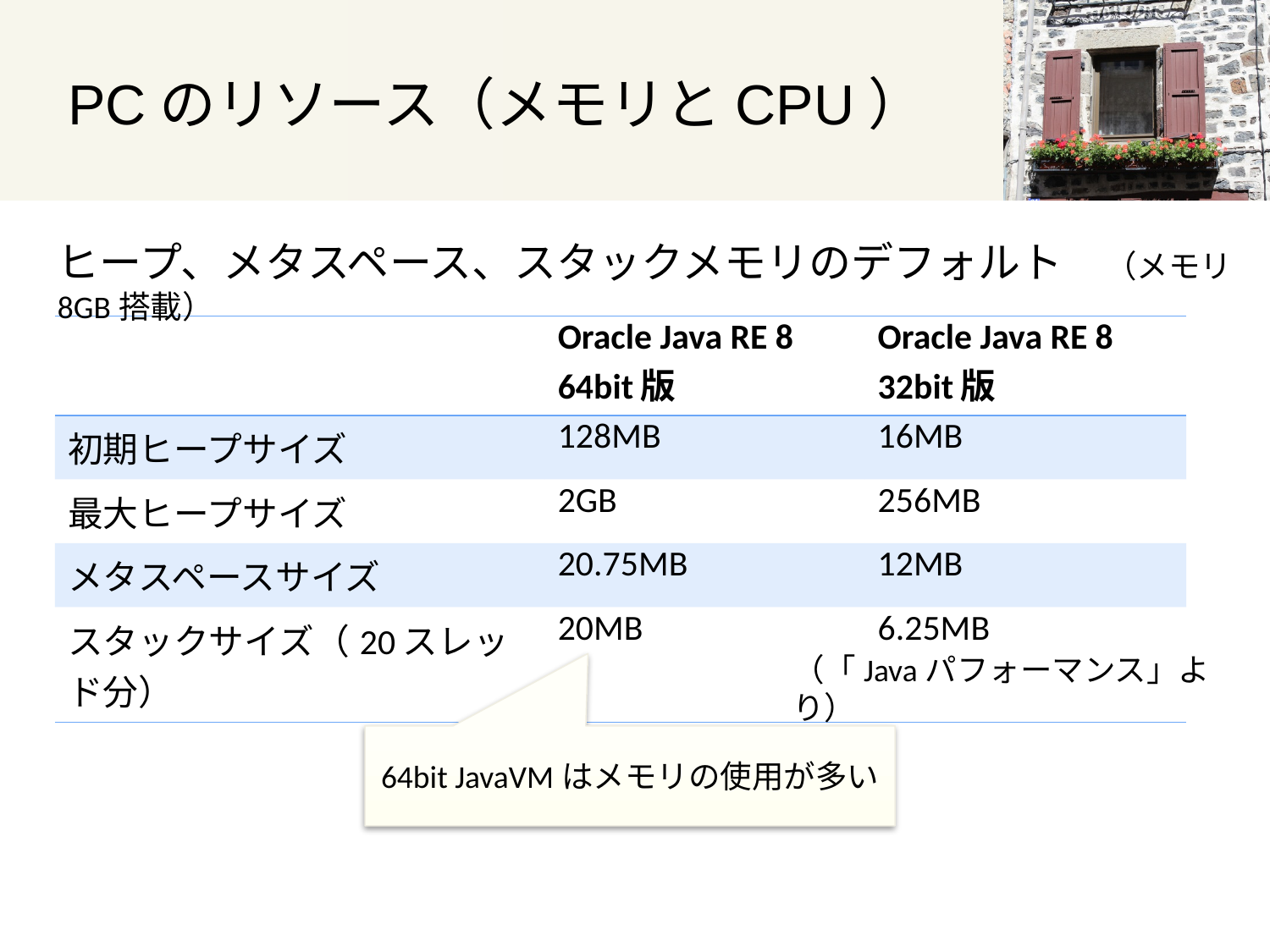

# PCのリソース（メモリとCPU）
ヒープ、メタスペース、スタックメモリのデフォルト　（メモリ8GB搭載）
|  | Oracle Java RE 8 64bit版 | Oracle Java RE 8 32bit版 |
| --- | --- | --- |
| 初期ヒープサイズ | 128MB | 16MB |
| 最大ヒープサイズ | 2GB | 256MB |
| メタスペースサイズ | 20.75MB | 12MB |
| スタックサイズ（20スレッド分） | 20MB | 6.25MB |
（「Javaパフォーマンス」より）
64bit JavaVMはメモリの使用が多い